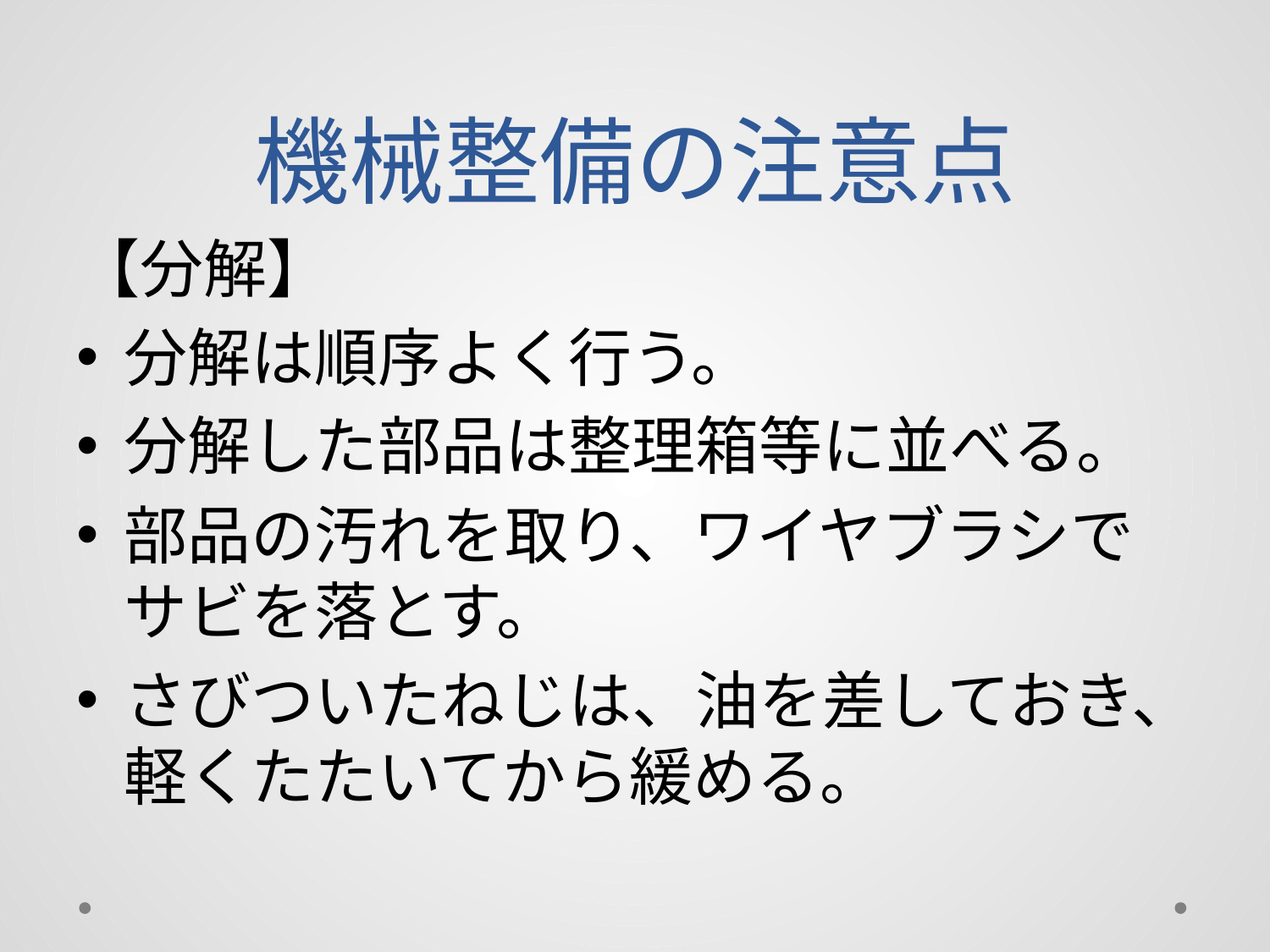

# 機械整備の注意点
【分解】
分解は順序よく行う。
分解した部品は整理箱等に並べる。
部品の汚れを取り、ワイヤブラシでサビを落とす。
さびついたねじは、油を差しておき、軽くたたいてから緩める。